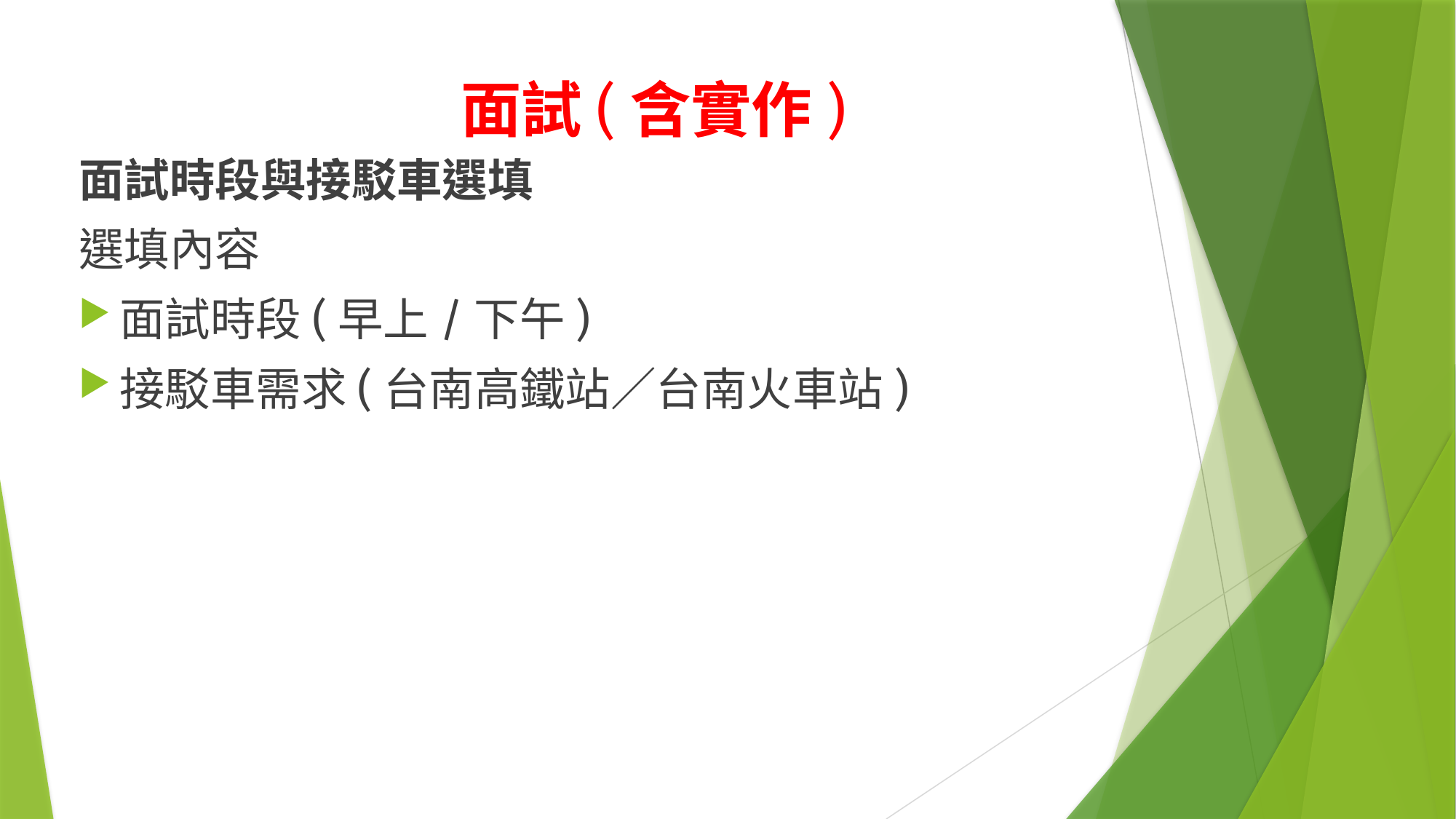

面試(含實作)
面試時段與接駁車選填
選填內容
面試時段(早上/下午)
接駁車需求(台南高鐵站／台南火車站)